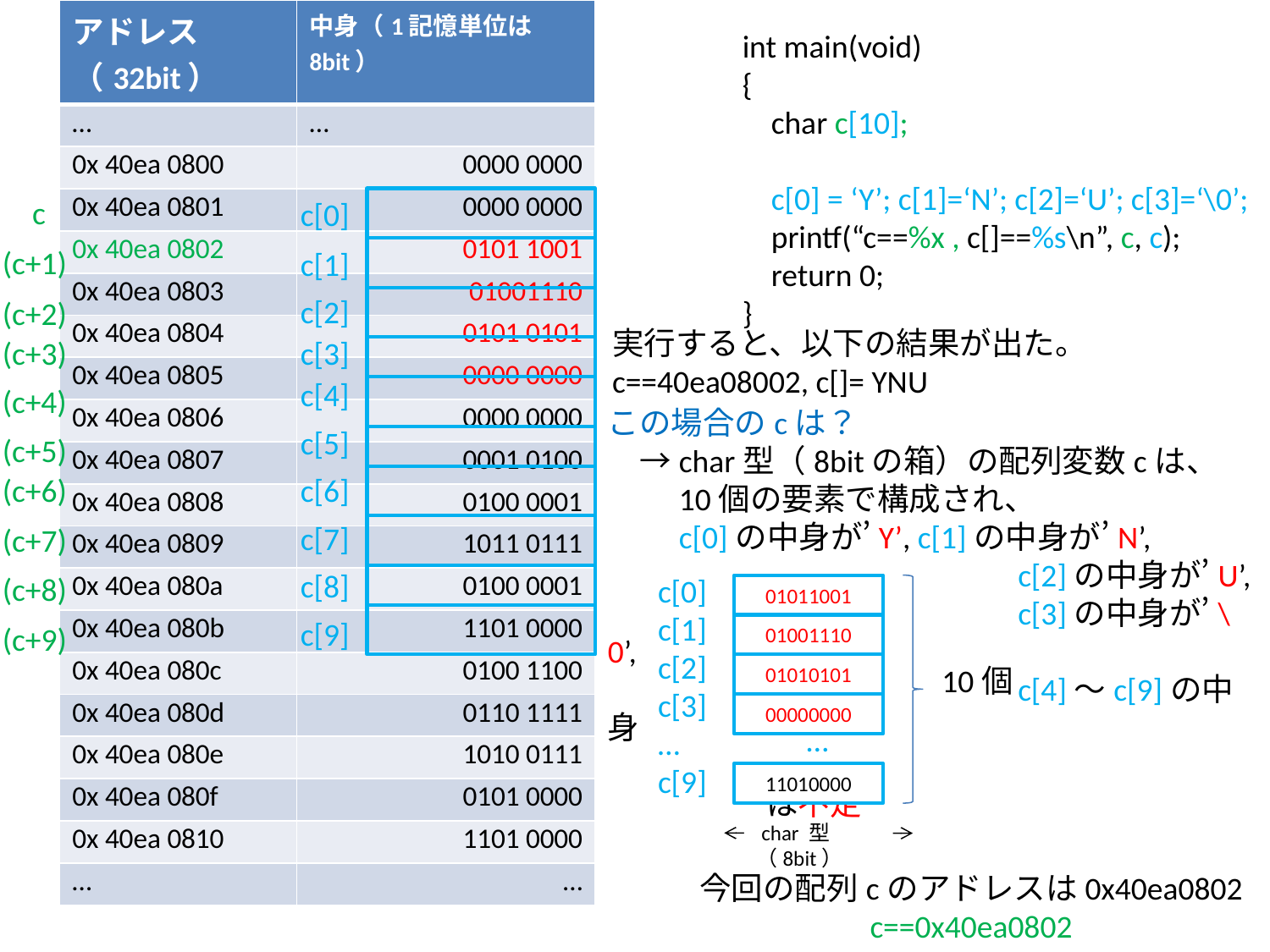

| アドレス（32bit） | 中身（1記憶単位は8bit） |
| --- | --- |
| … | … |
| 0x 40ea 0800 | 0000 0000 |
| 0x 40ea 0801 | 0000 0000 |
| 0x 40ea 0802 | 0101 1001 |
| 0x 40ea 0803 | 01001110 |
| 0x 40ea 0804 | 0101 0101 |
| 0x 40ea 0805 | 0000 0000 |
| 0x 40ea 0806 | 0000 0000 |
| 0x 40ea 0807 | 0001 0100 |
| 0x 40ea 0808 | 0100 0001 |
| 0x 40ea 0809 | 1011 0111 |
| 0x 40ea 080a | 0100 0001 |
| 0x 40ea 080b | 1101 0000 |
| 0x 40ea 080c | 0100 1100 |
| 0x 40ea 080d | 0110 1111 |
| 0x 40ea 080e | 1010 0111 |
| 0x 40ea 080f | 0101 0000 |
| 0x 40ea 0810 | 1101 0000 |
| … | … |
int main(void)
{
    char c[10];

    c[0] = ‘Y’; c[1]=‘N’; c[2]=‘U’; c[3]=‘\0’;
    printf(“c==%x , c[]==%s\n”, c, c);
    return 0;
}
c
c[0]

(c+1)
c[1]

c[2]
(c+2)

実行すると、以下の結果が出た。
c==40ea08002, c[]= YNU
(c+3)
c[3]

c[4]
(c+4)

この場合のcは？
　→char型（8bitの箱）の配列変数cは、
　　10個の要素で構成され、
　　c[0]の中身が’Y’, c[1]の中身が’N’,
                                                         c[2]の中身が’U’,
                                                         c[3]の中身が’\0’,
                                                         c[4]～c[9]の中身
　　　　　　　　　　　　　　　　　　　　　　　　　は不定
c[5]
(c+5)

(c+6)
c[6]

c[7]
(c+7)

c[8]
(c+8)

c[0]
c[1]
c[2]
c[3]
…
c[9]
01011001

c[9]
(c+9)
01001110
01010101
10個
00000000
…
11010000
 char 型（8bit）
今回の配列cのアドレスは0x40ea0802
c==0x40ea0802